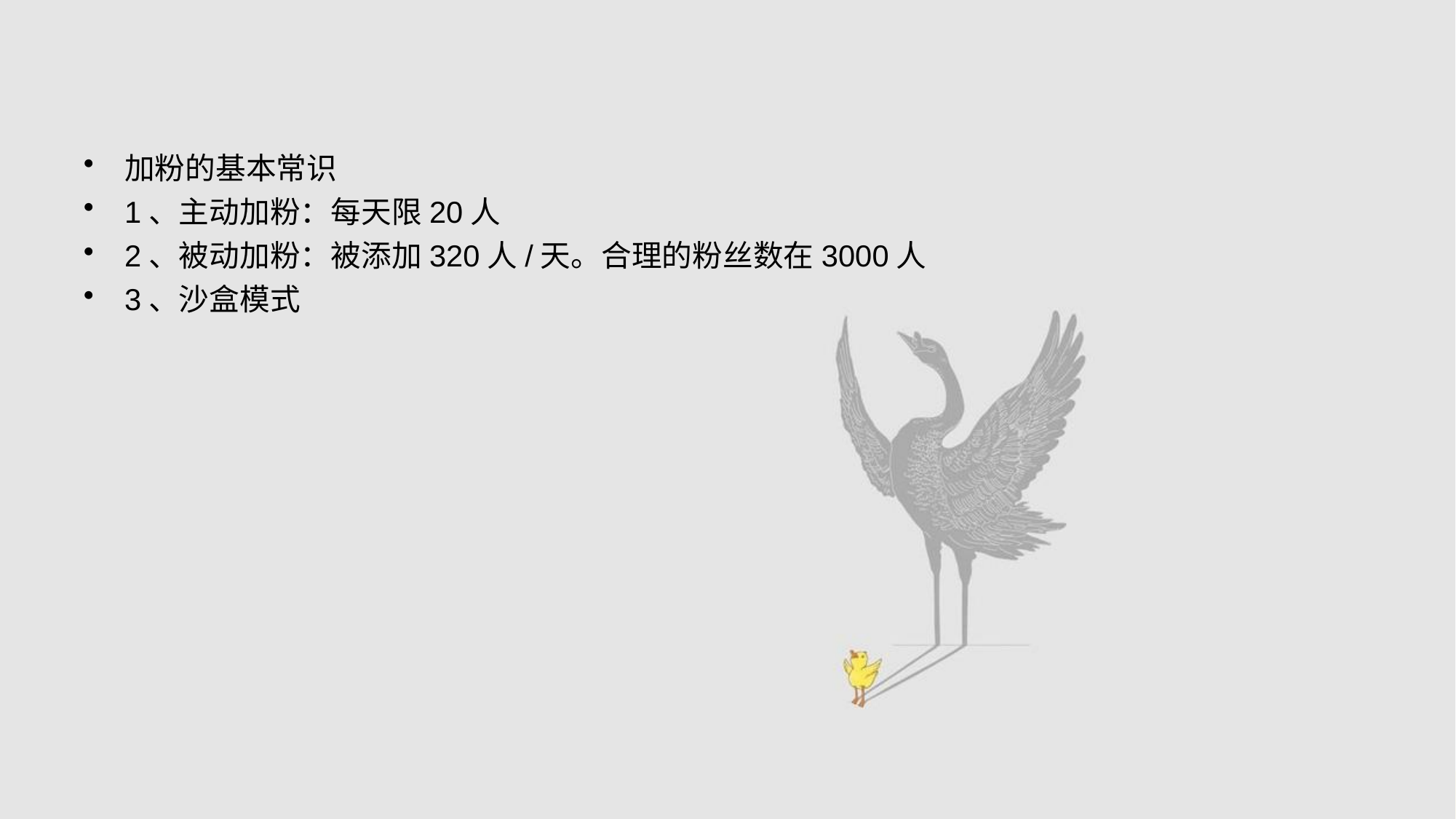

#
加粉的基本常识
1、主动加粉：每天限20人
2、被动加粉：被添加320人/天。合理的粉丝数在3000人
3、沙盒模式